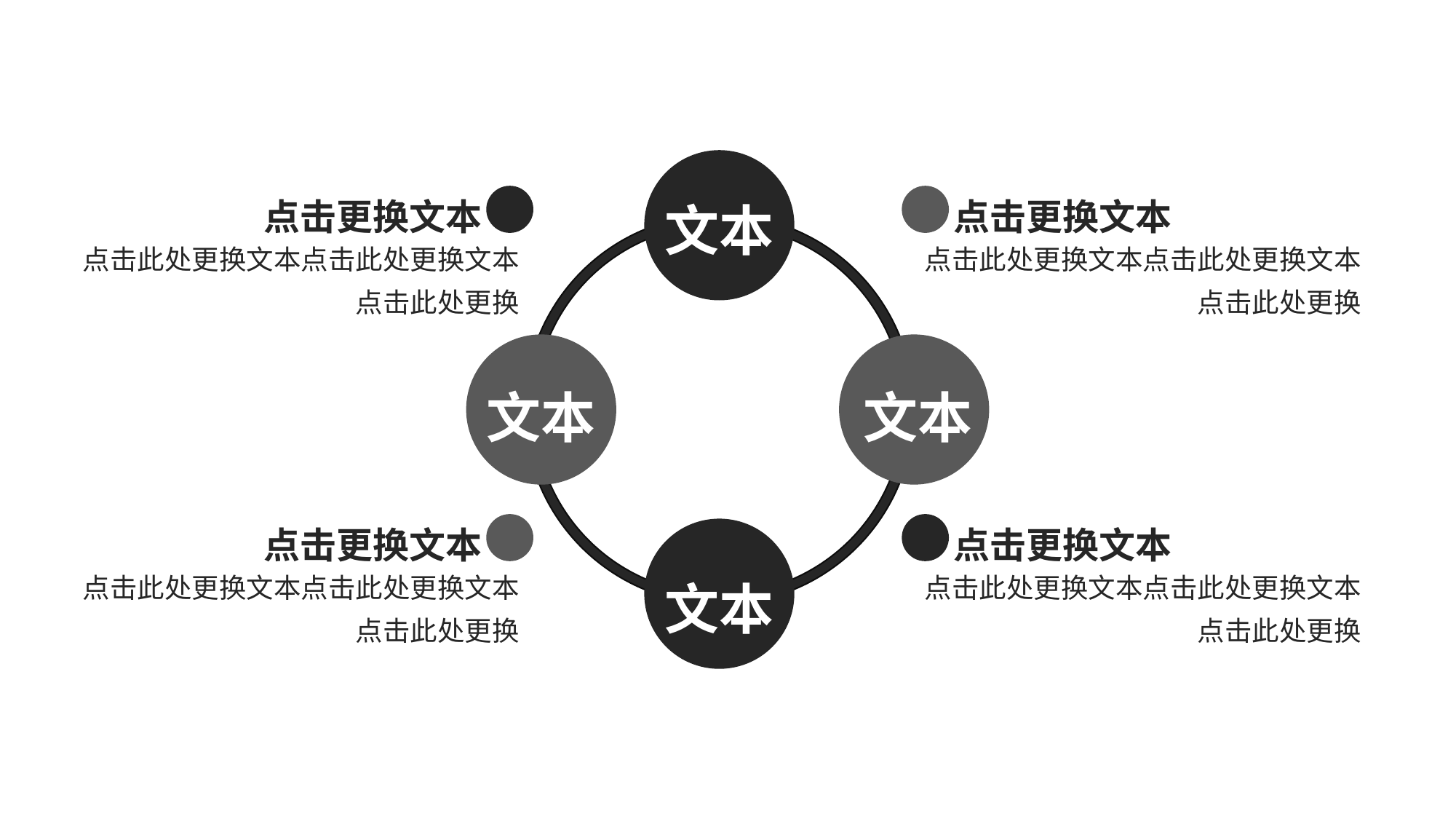

文本
点击更换文本
点击更换文本

点击此处更换文本点击此处更换文本点击此处更换
点击此处更换文本点击此处更换文本点击此处更换

文本
文本
点击更换文本
点击更换文本

文本
点击此处更换文本点击此处更换文本点击此处更换
点击此处更换文本点击此处更换文本点击此处更换